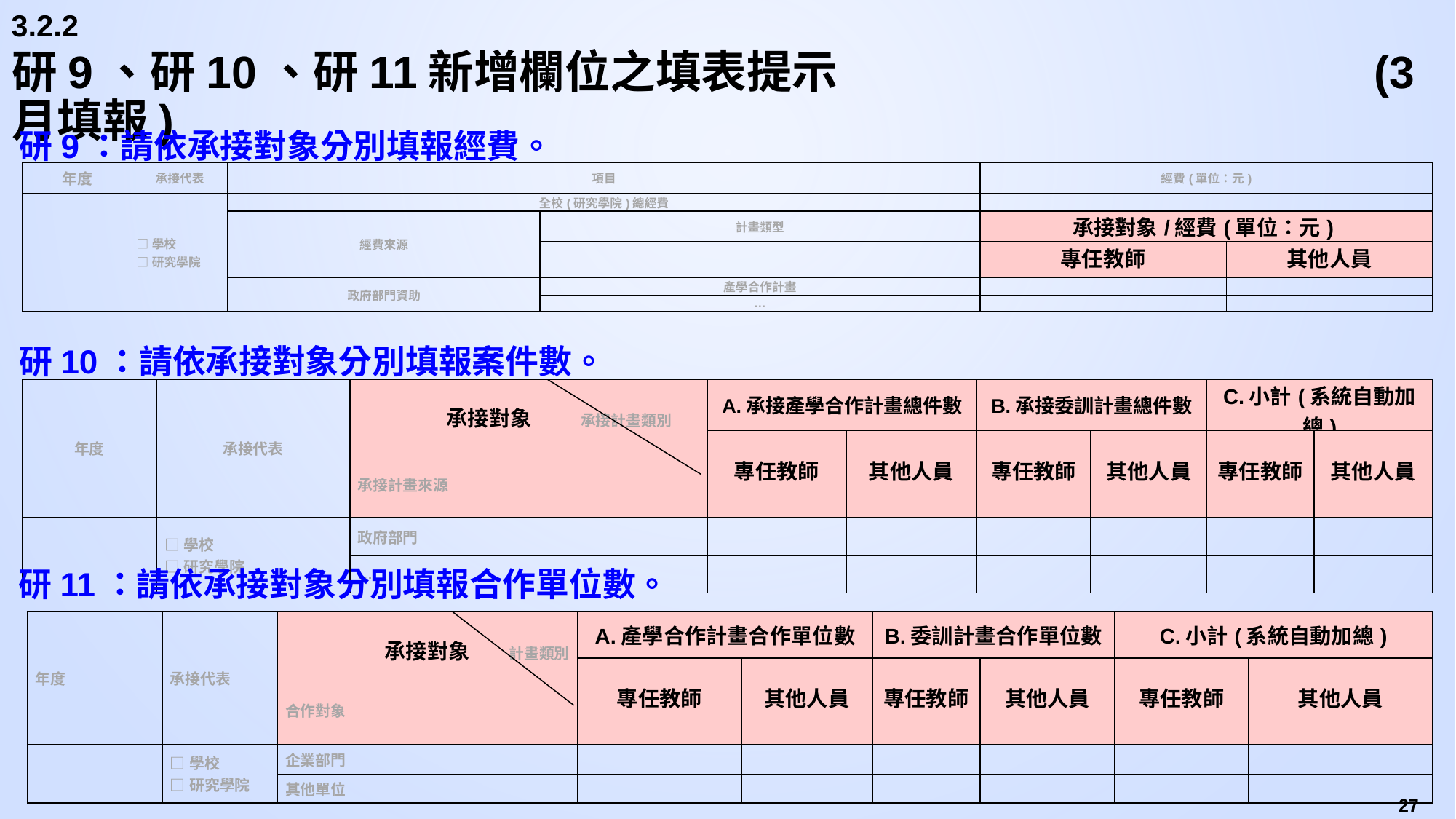

3.2.2
# 研9、研10、研11新增欄位之填表提示					    (3月填報)
研9：請依承接對象分別填報經費。
| 年度 | 承接代表 | 項目 |  | 經費(單位：元) |  |
| --- | --- | --- | --- | --- | --- |
|  | □學校 □研究學院 | 全校(研究學院)總經費 |  |  |  |
|  |  | 經費來源 | 計畫類型 | 承接對象/經費(單位：元) |  |
|  |  |  |  | 專任教師 | 其他人員 |
|  |  | 政府部門資助 | 產學合作計畫 |  |  |
|  |  |  | … |  |  |
研10：請依承接對象分別填報案件數。
| 年度 | 承接代表 | 承接對象 承接計畫類別   承接計畫來源 | A.承接產學合作計畫總件數 |  | B.承接委訓計畫總件數 |  | C.小計(系統自動加總) |  |
| --- | --- | --- | --- | --- | --- | --- | --- | --- |
|  |  |  | 專任教師 | 其他人員 | 專任教師 | 其他人員 | 專任教師 | 其他人員 |
|  | □學校 □研究學院 | 政府部門 |  |  |  |  |  |  |
|  |  | … |  |  |  |  |  |  |
研11：請依承接對象分別填報合作單位數。
| 年度 | 承接代表 | 承接對象 計畫類別   合作對象 | A.產學合作計畫合作單位數 |  | B.委訓計畫合作單位數 |  | C.小計(系統自動加總) |  |
| --- | --- | --- | --- | --- | --- | --- | --- | --- |
|  |  |  | 專任教師 | 其他人員 | 專任教師 | 其他人員 | 專任教師 | 其他人員 |
|  | □學校 □研究學院 | 企業部門 |  |  |  |  |  |  |
|  |  | 其他單位 |  |  |  |  |  |  |